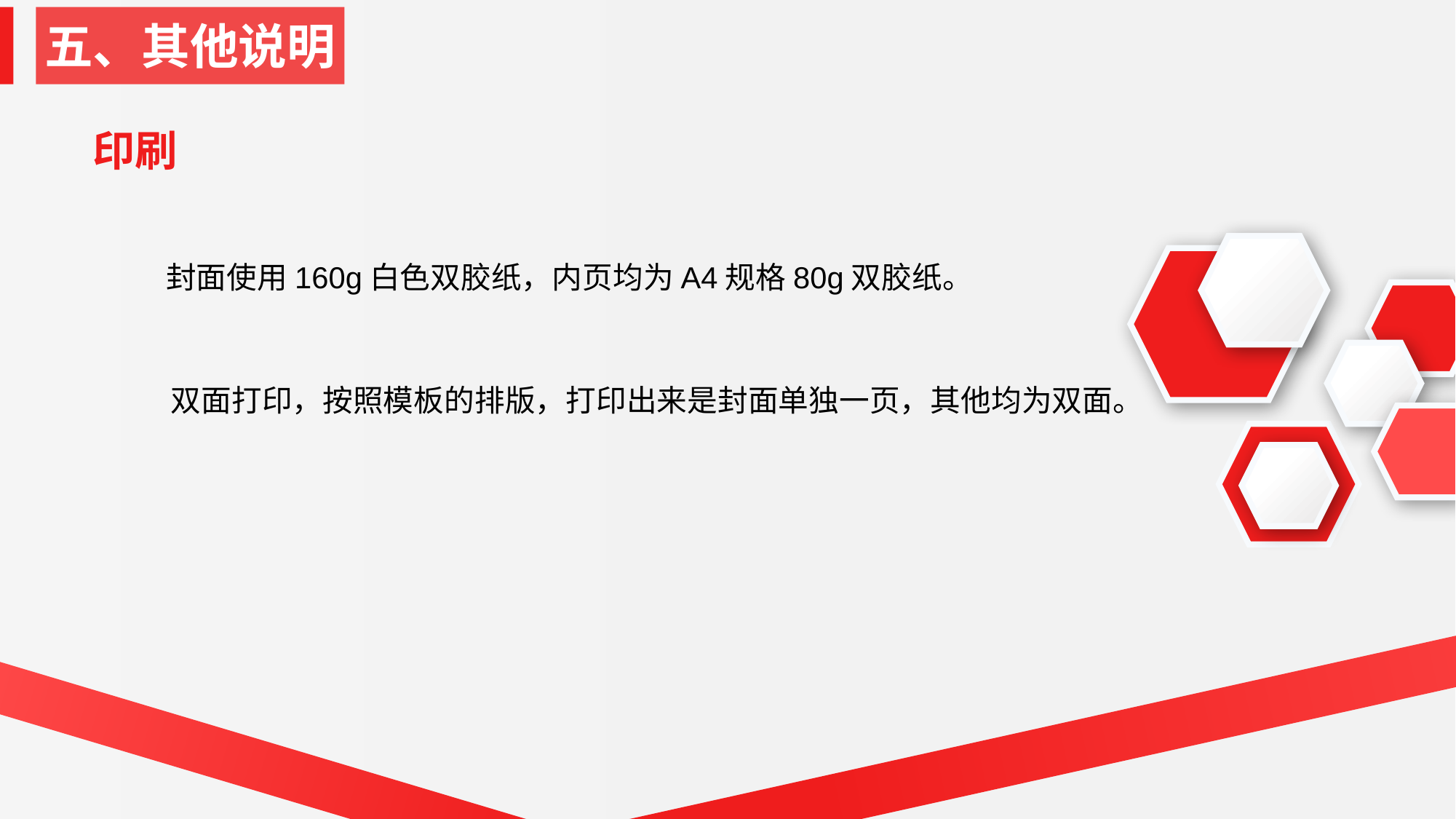

五、其他说明
印刷
      封面使用160g白色双胶纸，内页均为A4规格80g双胶纸。

双面打印，按照模板的排版，打印出来是封面单独一页，其他均为双面。